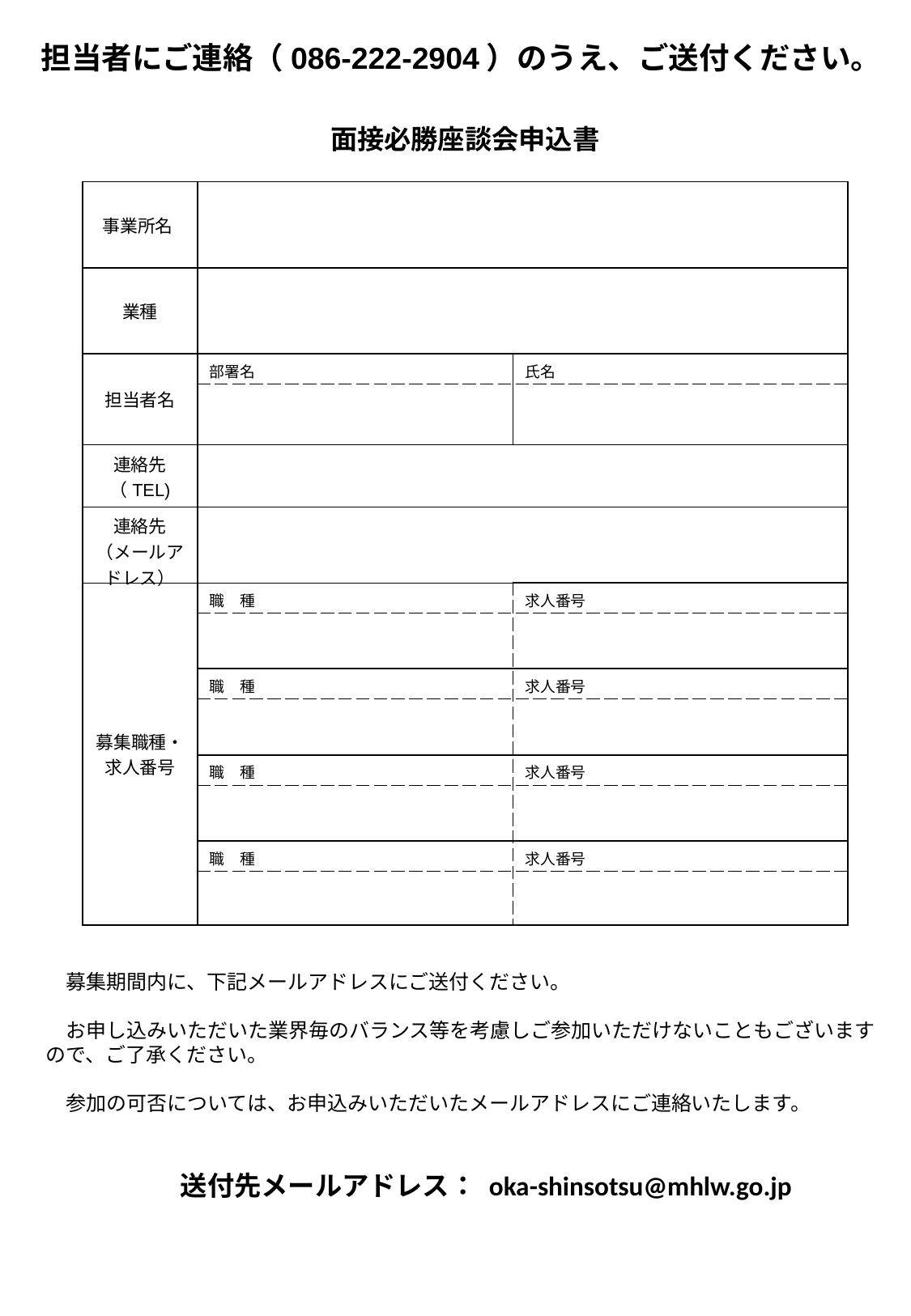

担当者にご連絡（086-222-2904）のうえ、ご送付ください。
面接必勝座談会申込書
| 事業所名 |  |  |
| --- | --- | --- |
| 業種 |  |  |
| 担当者名 | 部署名 | 氏名 |
|  |  |  |
| 連絡先 （TEL) |  |  |
| 連絡先（メールアドレス） |  |  |
| 募集職種・ 求人番号 | 職　種 | 求人番号 |
|  |  |  |
|  | 職　種 | 求人番号 |
|  |  |  |
|  | 職　種 | 求人番号 |
|  |  |  |
|  | 職　種 | 求人番号 |
|  |  |  |
　募集期間内に、下記メールアドレスにご送付ください。

　お申し込みいただいた業界毎のバランス等を考慮しご参加いただけないこともございますので、ご了承ください。

　参加の可否については、お申込みいただいたメールアドレスにご連絡いたします。
送付先メールアドレス： oka-shinsotsu@mhlw.go.jp